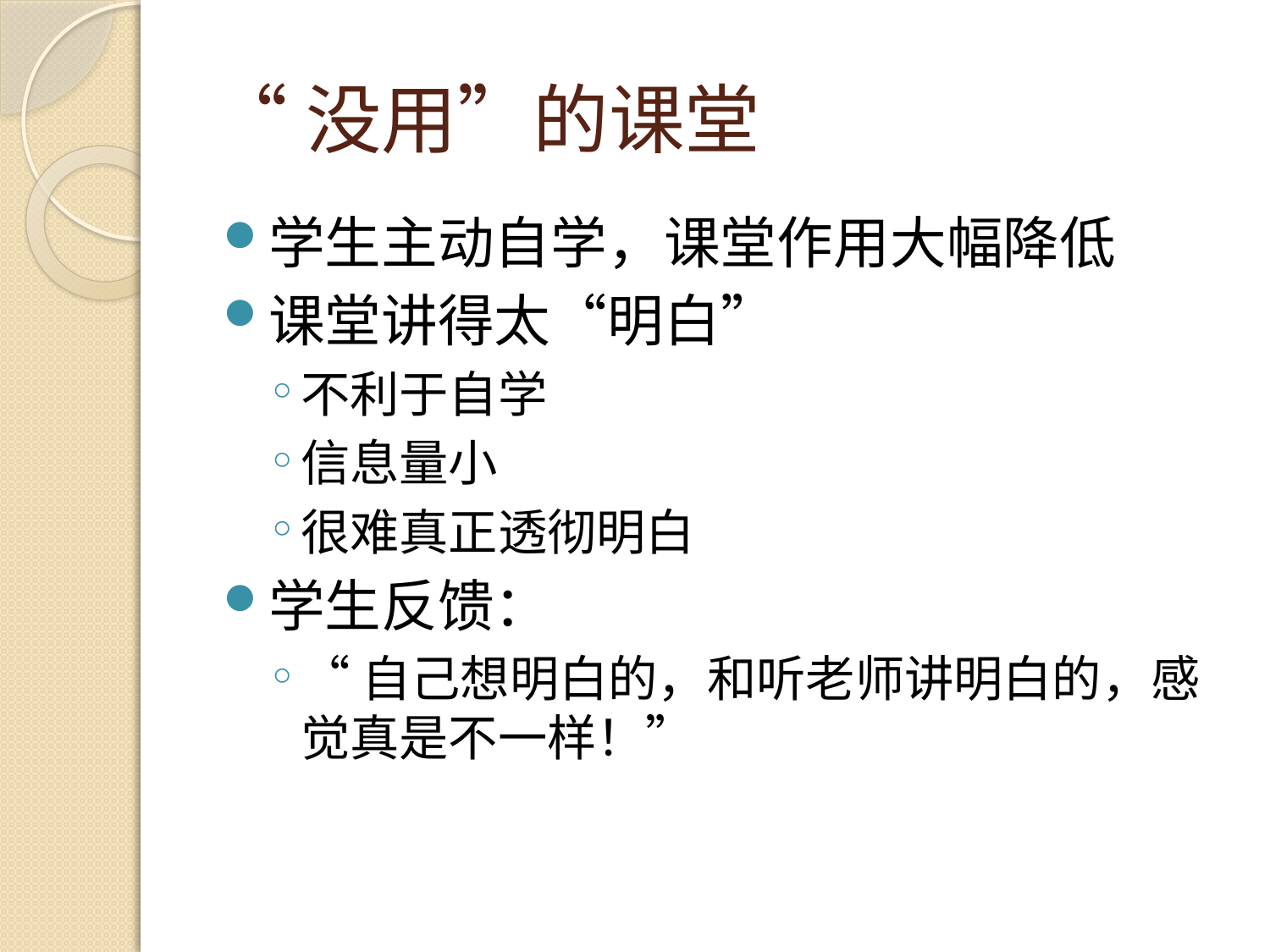

# “没用”的课堂
学生主动自学，课堂作用大幅降低
课堂讲得太“明白”
不利于自学
信息量小
很难真正透彻明白
学生反馈：
“自己想明白的，和听老师讲明白的，感觉真是不一样！”